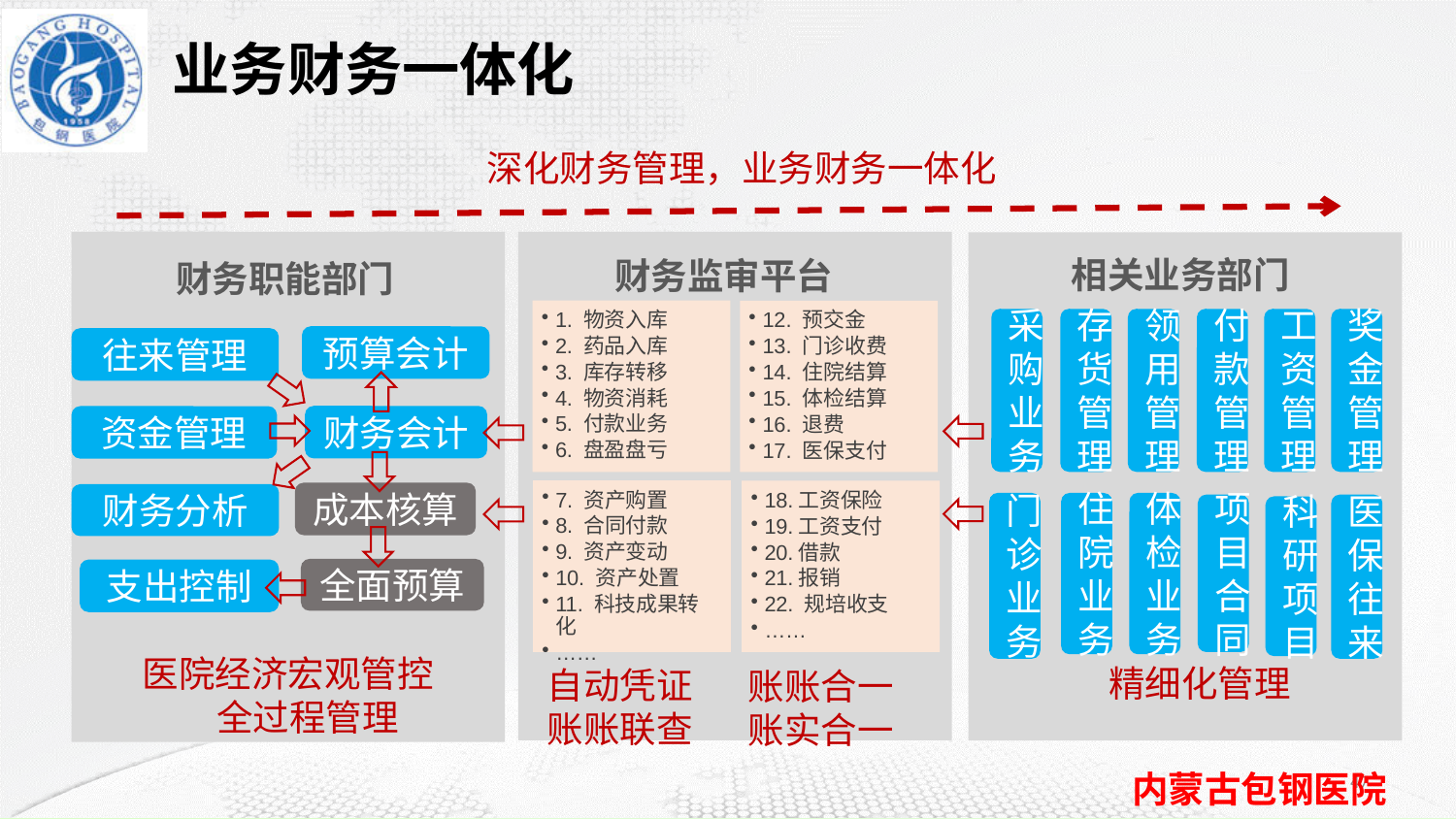

# 业务财务一体化
深化财务管理，业务财务一体化

相关业务部门
财务监审平台
财务职能部门
1. 物资入库
2. 药品入库
3. 库存转移
4. 物资消耗
5. 付款业务
6. 盘盈盘亏

12. 预交金
13. 门诊收费
14. 住院结算
15. 体检结算
16. 退费
17. 医保支付

采购业务
存货管理
领用管理
付款管理
工资管理
奖金管理
预算会计
往来管理

财务会计
资金管理

7. 资产购置
8. 合同付款
9. 资产变动
10. 资产处置
11. 科技成果转化
……
18.工资保险
19.工资支付
20.借款
21.报销
22. 规培收支
……

成本核算
财务分析
门诊业务
住院业务
体检业务
项目合同
医保往来
科研项目

全面预算
支出控制

医院经济宏观管控
  全过程管理
精细化管理
自动凭证
账账联查
账账合一
账实合一